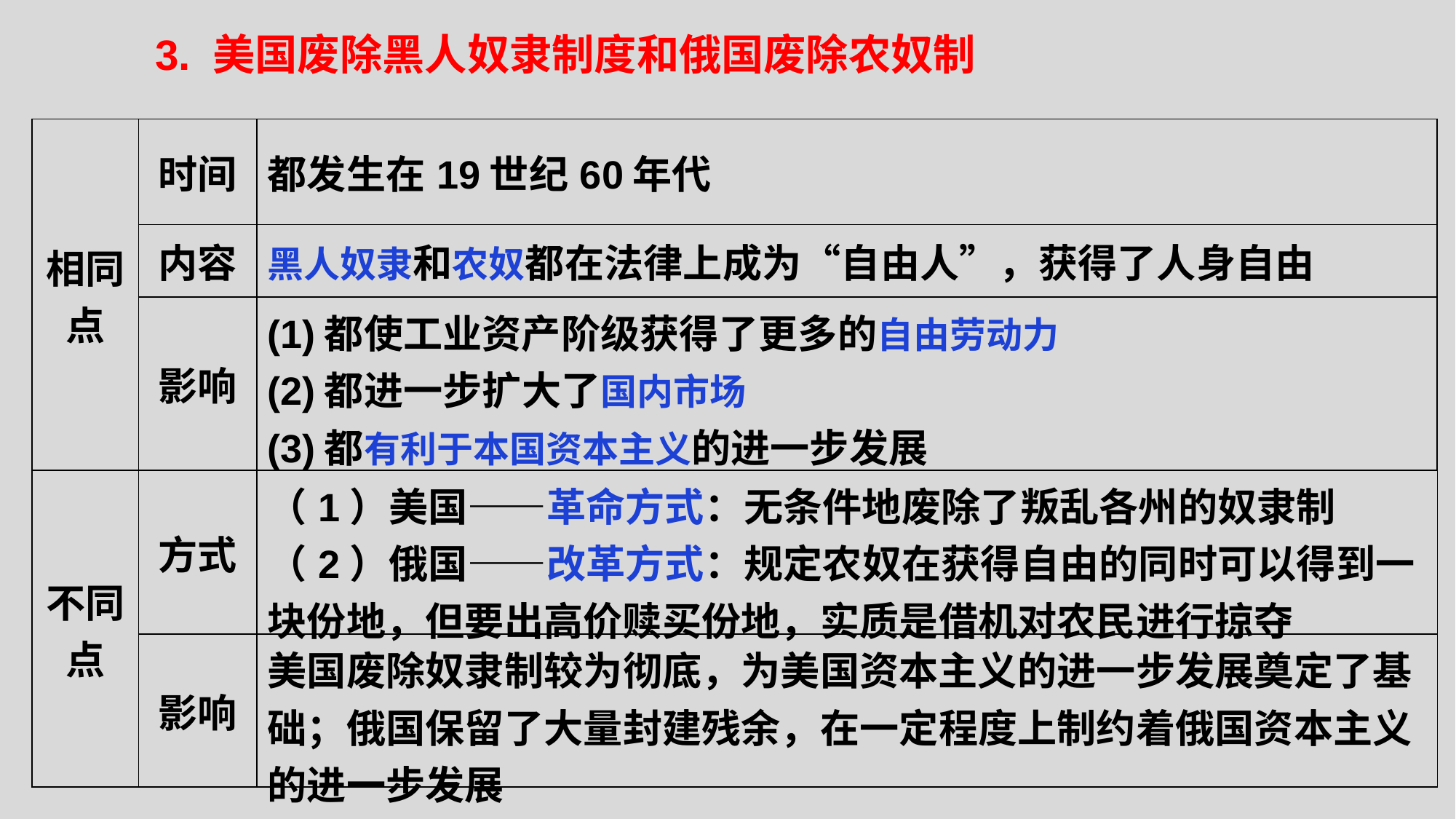

3. 美国废除黑人奴隶制度和俄国废除农奴制
| 相同点 | 时间 | 都发生在19世纪60年代 |
| --- | --- | --- |
|  | 内容 | 黑人奴隶和农奴都在法律上成为“自由人”，获得了人身自由 |
|  | 影响 | (1)都使工业资产阶级获得了更多的自由劳动力 (2)都进一步扩大了国内市场 (3)都有利于本国资本主义的进一步发展 |
| 不同点 | 方式 | （1）美国——革命方式：无条件地废除了叛乱各州的奴隶制 （2）俄国——改革方式：规定农奴在获得自由的同时可以得到一块份地，但要出高价赎买份地，实质是借机对农民进行掠夺 |
| --- | --- | --- |
|  | 影响 | 美国废除奴隶制较为彻底，为美国资本主义的进一步发展奠定了基础；俄国保留了大量封建残余，在一定程度上制约着俄国资本主义的进一步发展 |